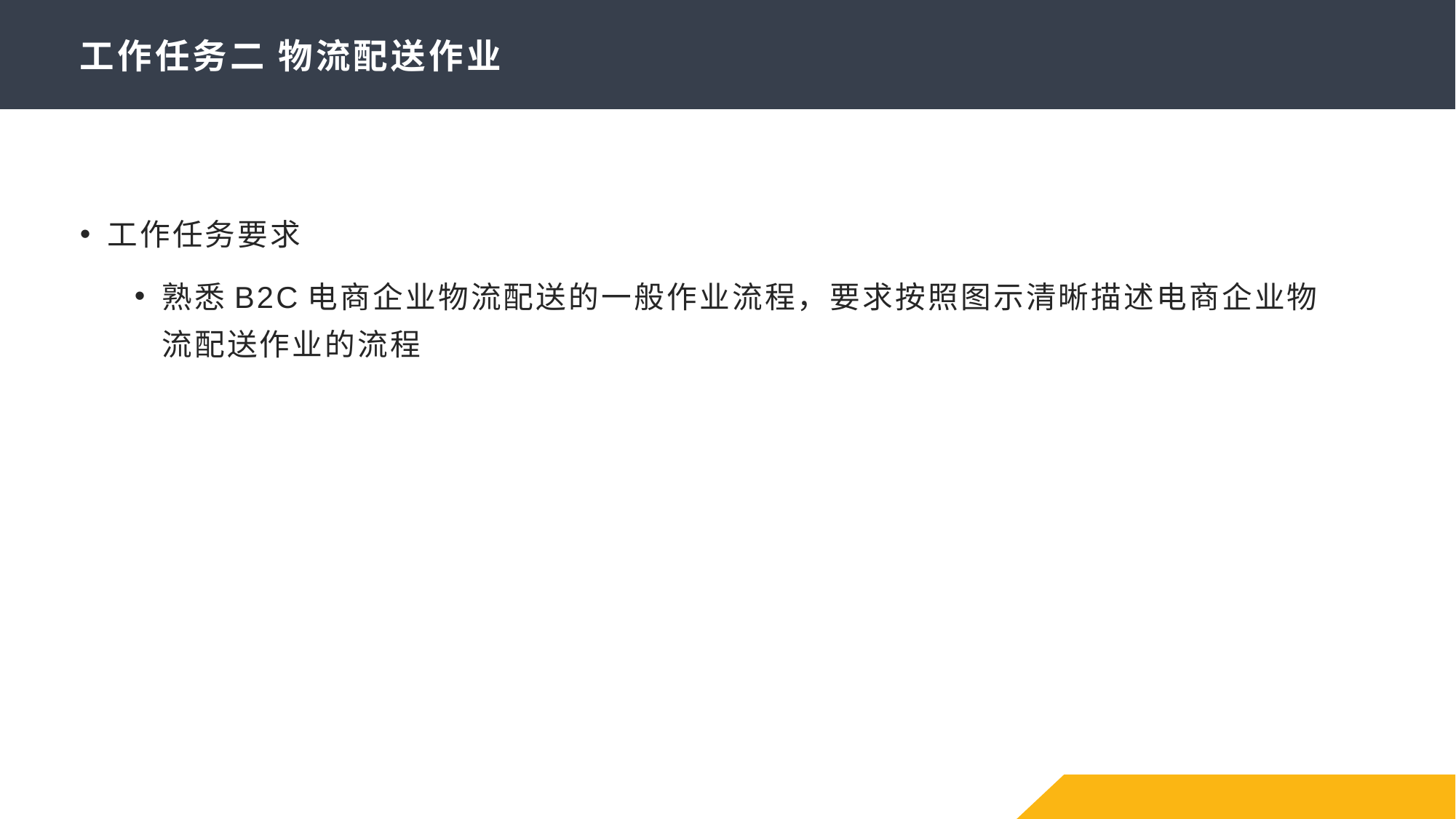

# 工作任务二 物流配送作业
工作任务要求
熟悉B2C电商企业物流配送的一般作业流程，要求按照图示清晰描述电商企业物流配送作业的流程